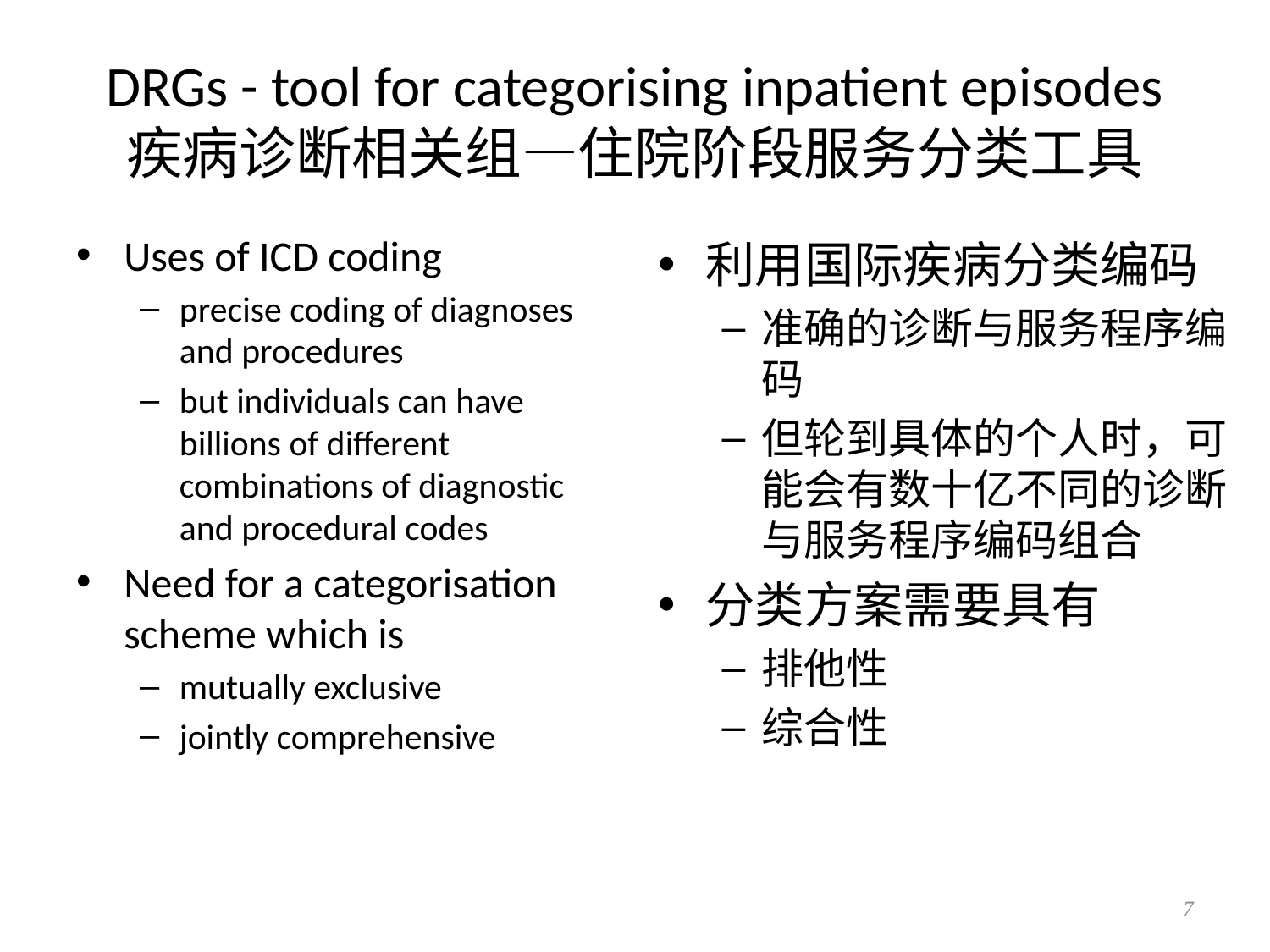

# DRGs - tool for categorising inpatient episodes 疾病诊断相关组—住院阶段服务分类工具
Uses of ICD coding
precise coding of diagnoses and procedures
but individuals can have billions of different combinations of diagnostic and procedural codes
Need for a categorisation scheme which is
mutually exclusive
jointly comprehensive
利用国际疾病分类编码
准确的诊断与服务程序编码
但轮到具体的个人时，可能会有数十亿不同的诊断与服务程序编码组合
分类方案需要具有
排他性
综合性
7